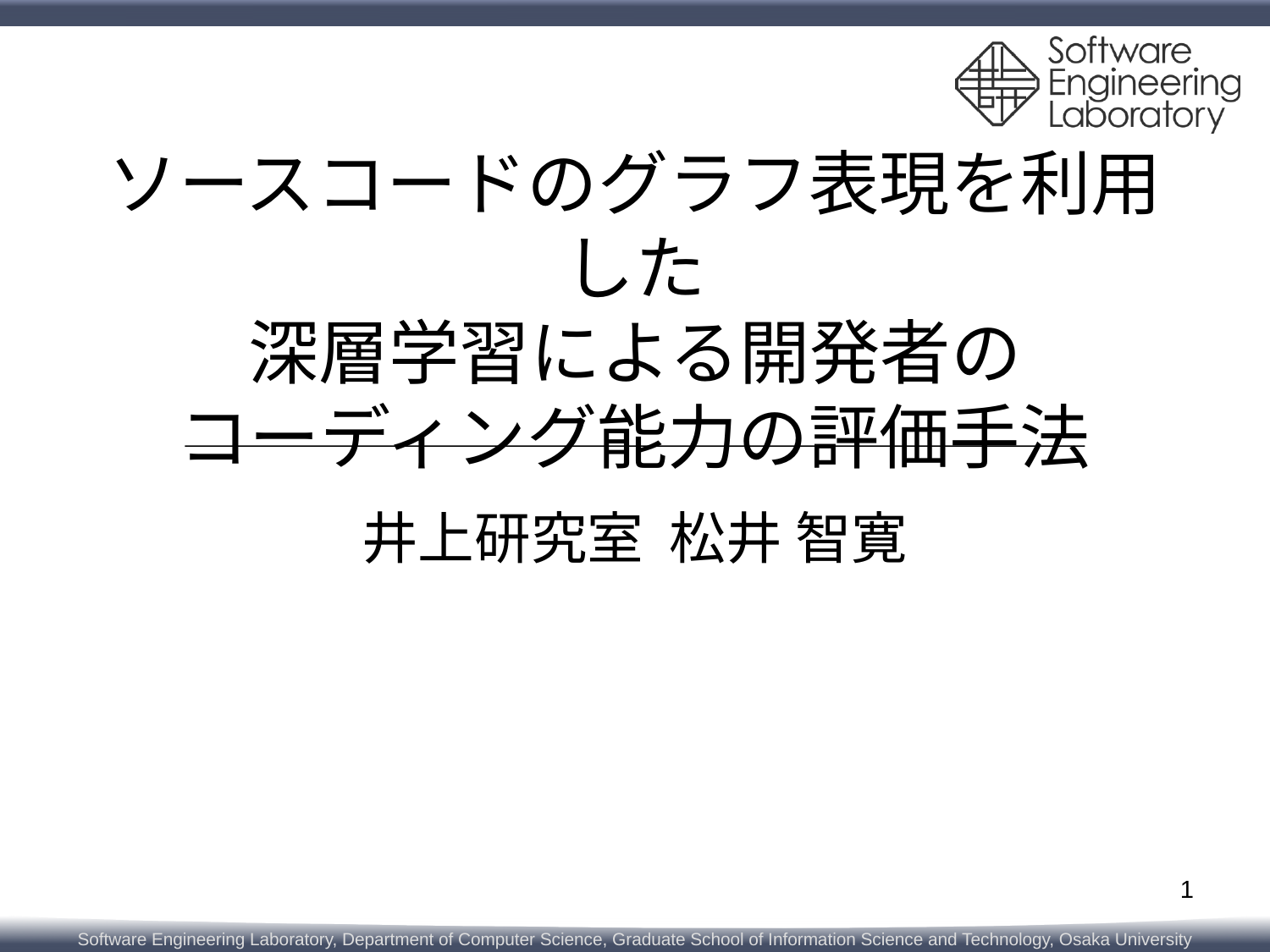

# ソースコードのグラフ表現を利用した 深層学習による開発者の コーディング能力の評価手法
井上研究室  松井 智寛
1